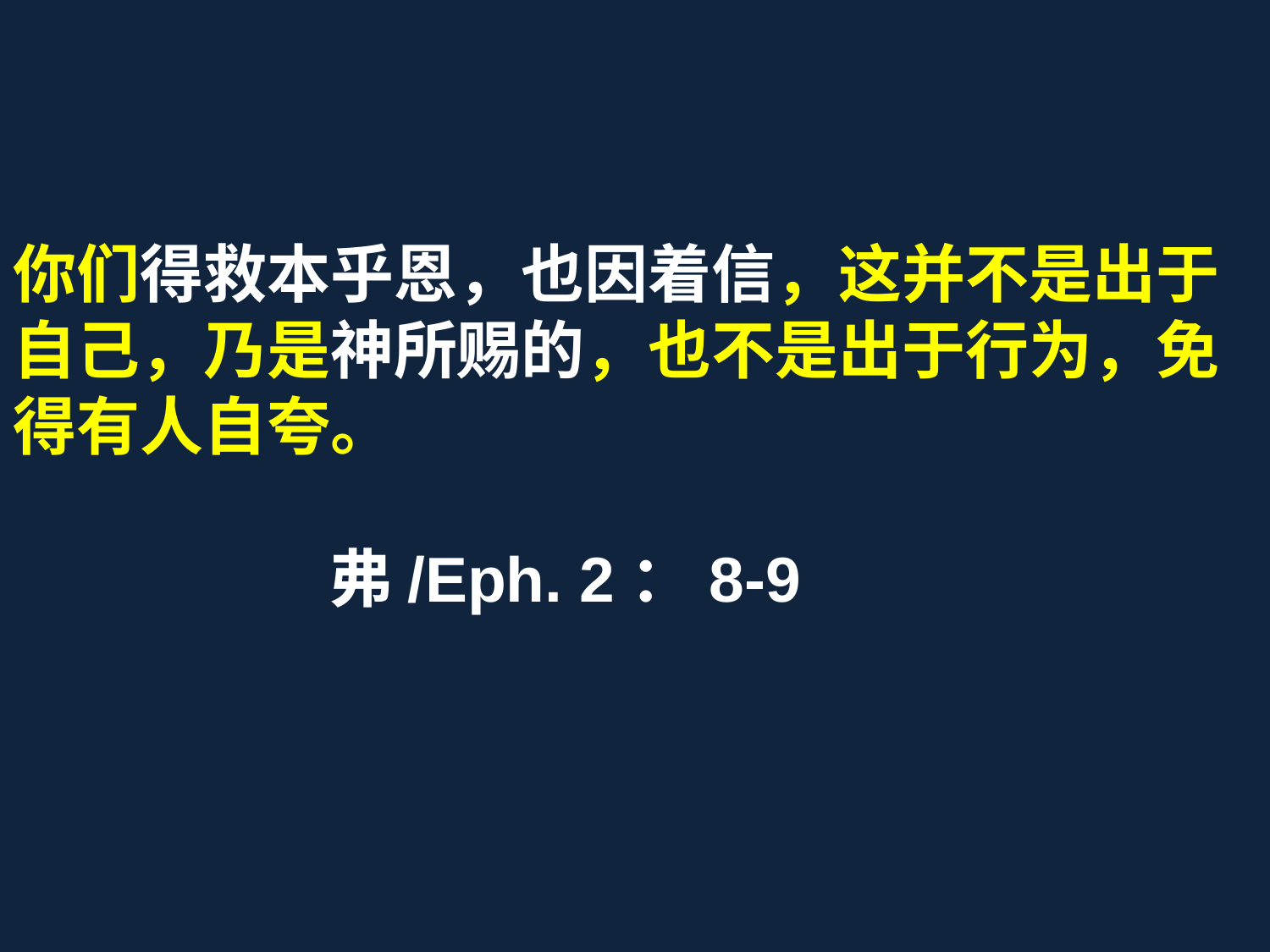

你们得救本乎恩，也因着信，这并不是出于自己，乃是神所赐的，也不是出于行为，免得有人自夸。
                  弗/Eph. 2：8-9